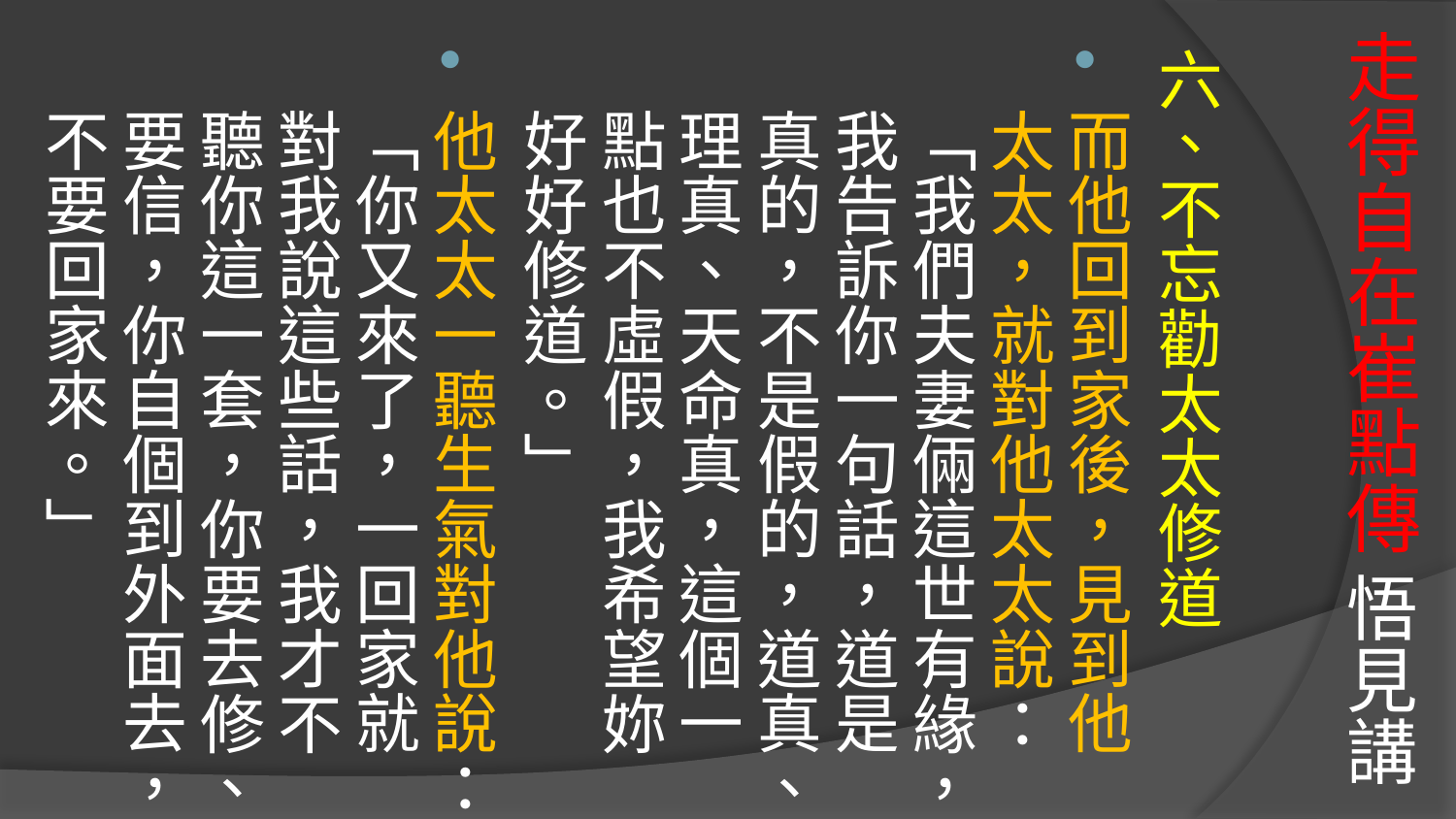

# 走得自在崔點傳 悟見講
六、不忘勸太太修道
而他回到家後，見到他太太，就對他太太說：「我們夫妻倆這世有緣，我告訴你一句話，道是真的，不是假的，道真、理真、天命真，這個一點也不虛假，我希望妳好好修道。」
他太太一聽生氣對他說：「你又來了，一回家就對我說這些話，我才不聽你這一套，你要去修、要信，你自個到外面去，不要回家來。」